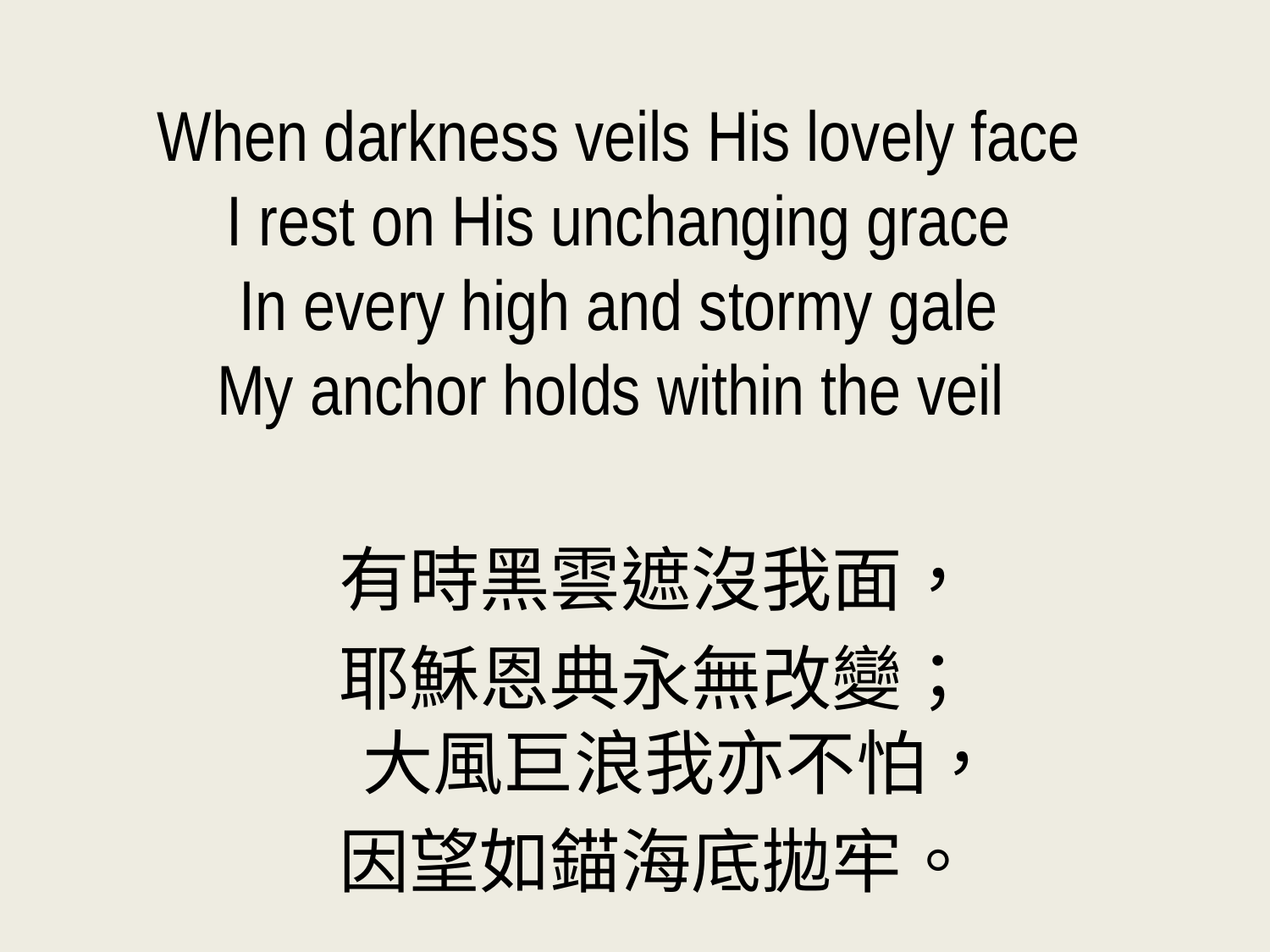

When darkness veils His lovely face
I rest on His unchanging grace
In every high and stormy gale
My anchor holds within the veil
有時黑雲遮沒我面，
耶穌恩典永無改變；
大風巨浪我亦不怕，
因望如錨海底拋牢。